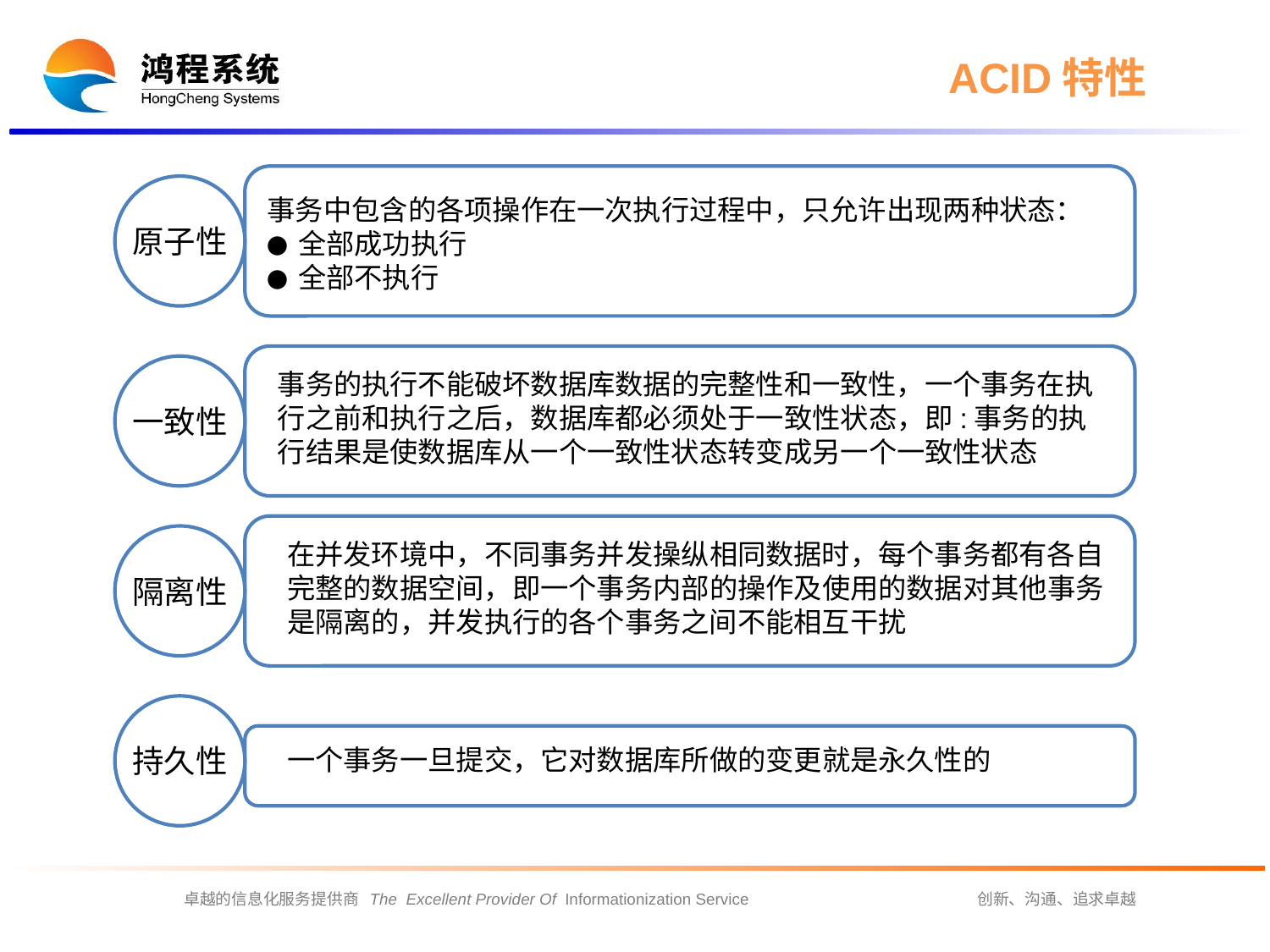

# ACID特性

原子性
事务中包含的各项操作在一次执行过程中，只允许出现两种状态：
● 全部成功执行
● 全部不执行

一致性
事务的执行不能破坏数据库数据的完整性和一致性，一个事务在执行之前和执行之后，数据库都必须处于一致性状态，即:事务的执行结果是使数据库从一个一致性状态转变成另一个一致性状态

隔离性
在并发环境中，不同事务并发操纵相同数据时，每个事务都有各自完整的数据空间，即一个事务内部的操作及使用的数据对其他事务是隔离的，并发执行的各个事务之间不能相互干扰
持久性

一个事务一旦提交，它对数据库所做的变更就是永久性的